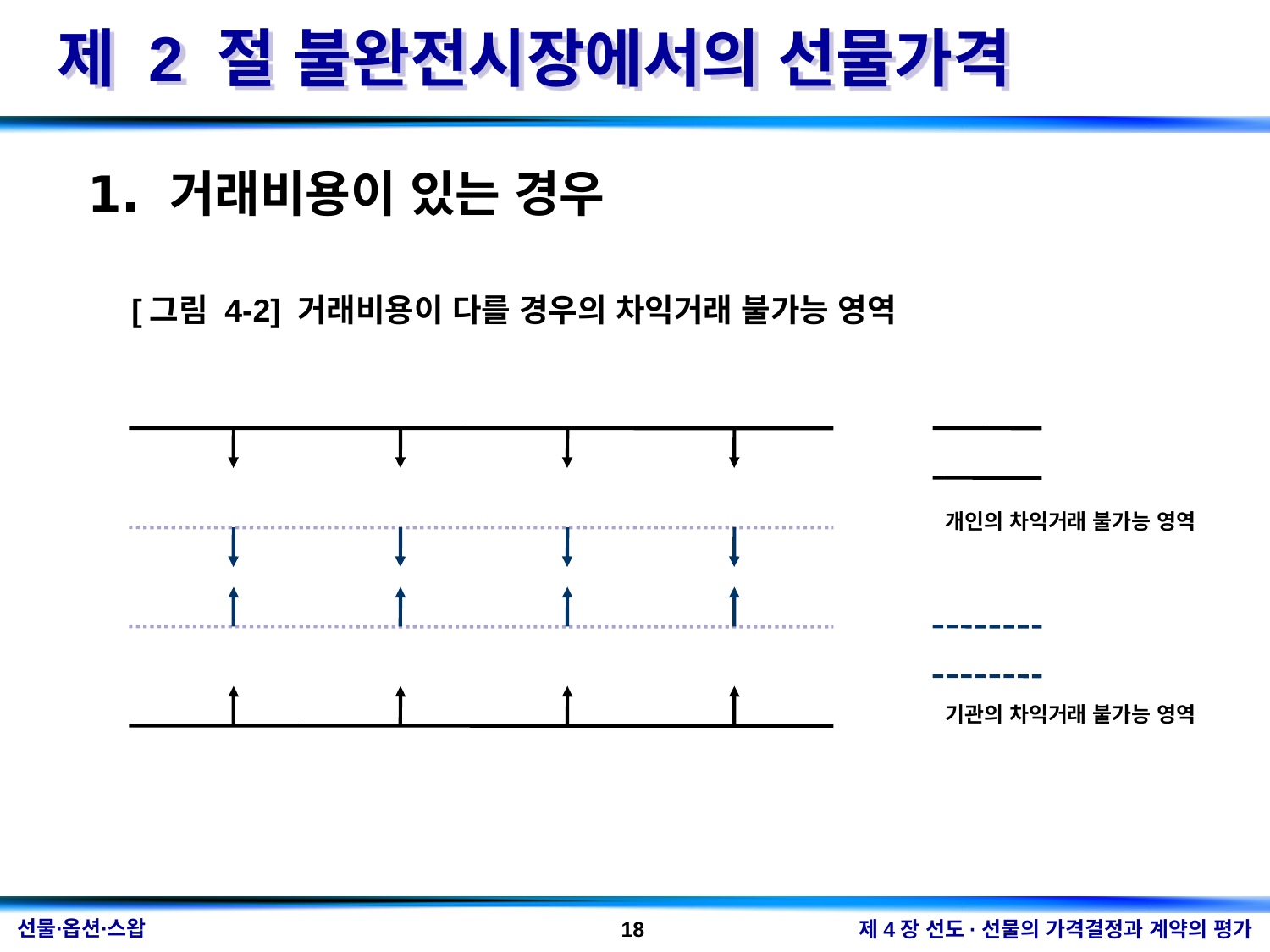

제 2 절 불완전시장에서의 선물가격
1. 거래비용이 있는 경우
[그림 4-2] 거래비용이 다를 경우의 차익거래 불가능 영역
개인의 차익거래 불가능 영역
기관의 차익거래 불가능 영역
18